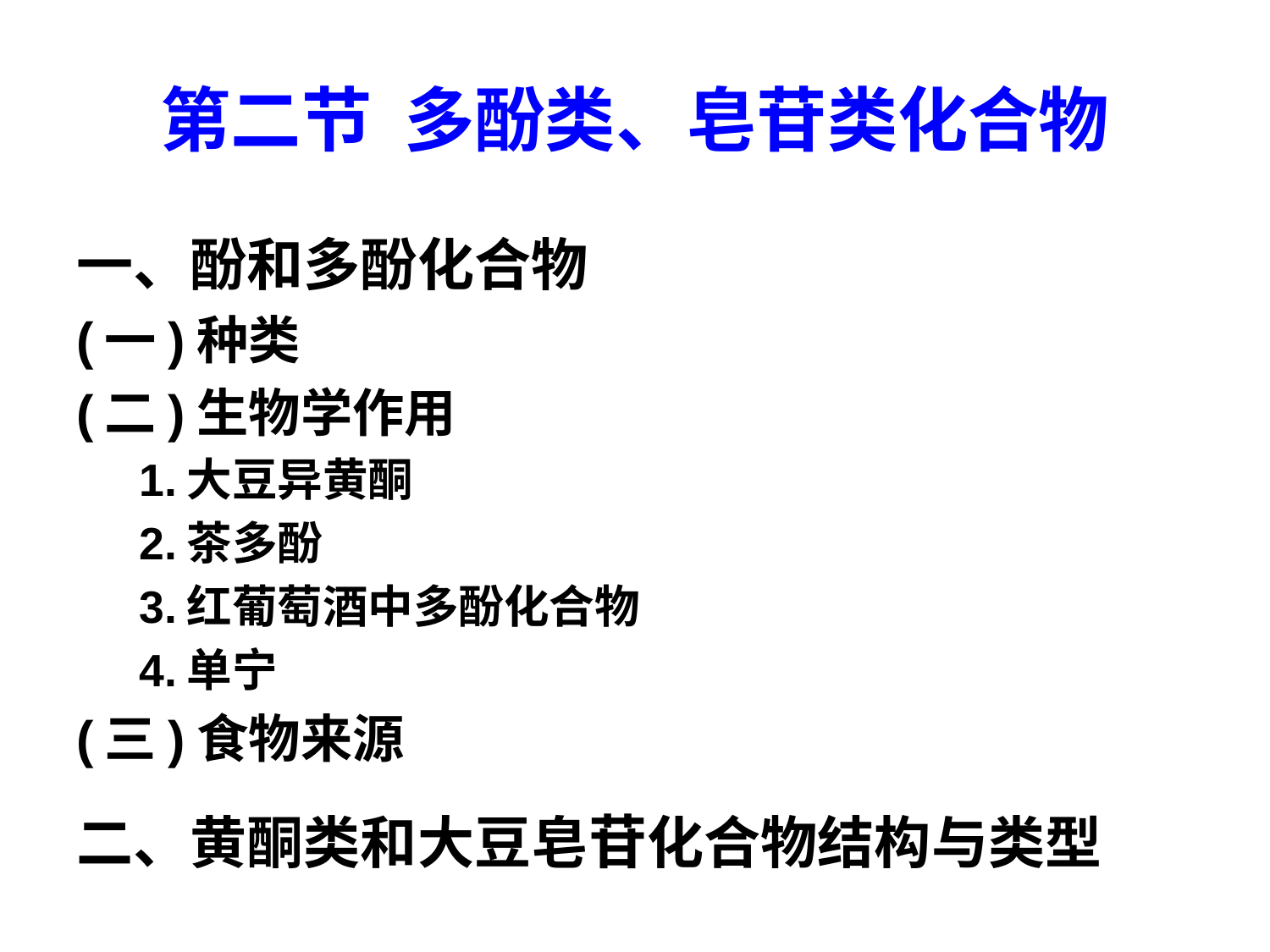

# 第二节  多酚类、皂苷类化合物
一、酚和多酚化合物
(一)种类
(二)生物学作用
1.大豆异黄酮
2.茶多酚
3.红葡萄酒中多酚化合物
4.单宁
(三)食物来源

二、黄酮类和大豆皂苷化合物结构与类型